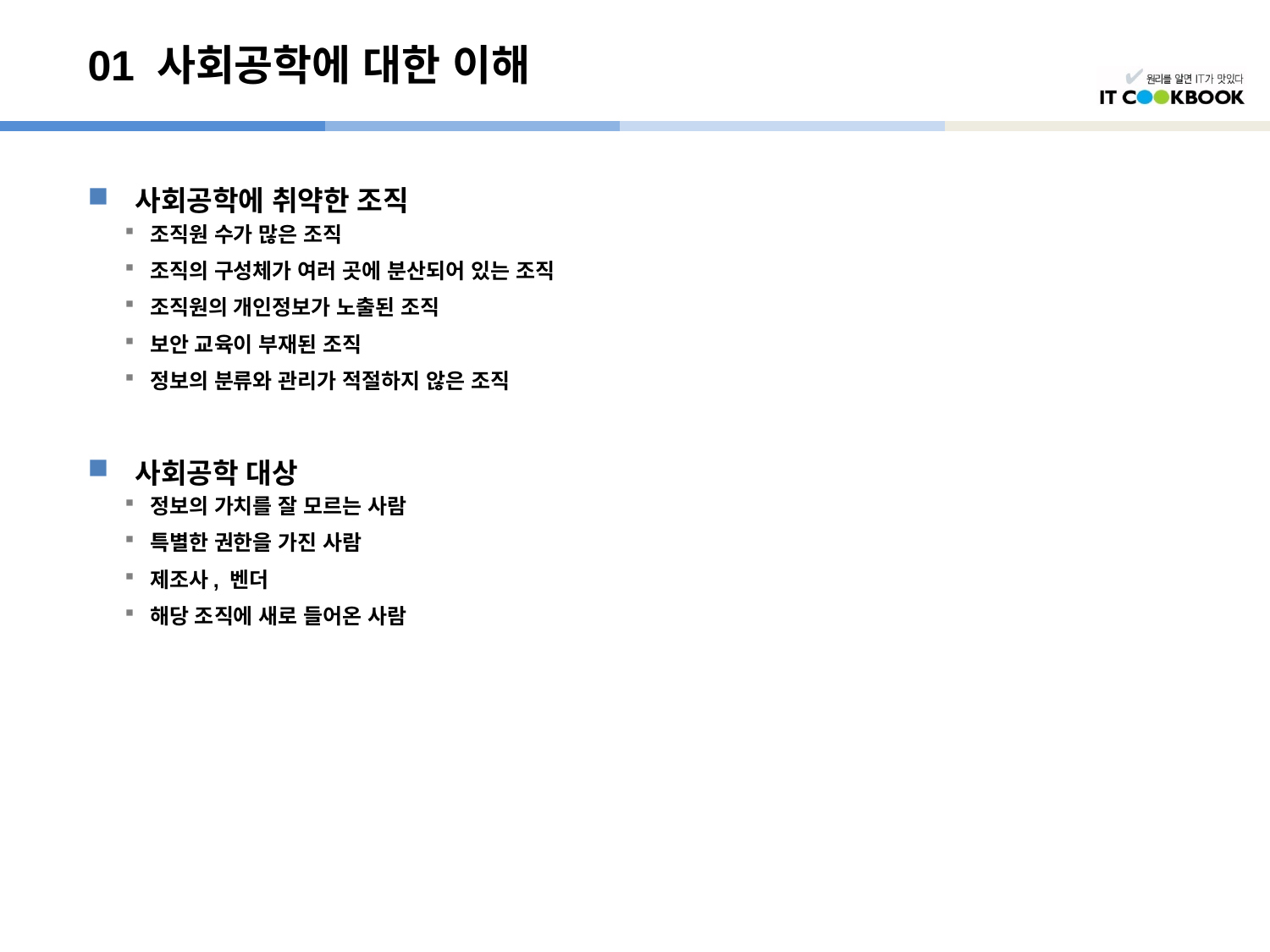

# 01 사회공학에 대한 이해
사회공학에 취약한 조직
조직원 수가 많은 조직
조직의 구성체가 여러 곳에 분산되어 있는 조직
조직원의 개인정보가 노출된 조직
보안 교육이 부재된 조직
정보의 분류와 관리가 적절하지 않은 조직

사회공학 대상
정보의 가치를 잘 모르는 사람
특별한 권한을 가진 사람
제조사, 벤더
해당 조직에 새로 들어온 사람